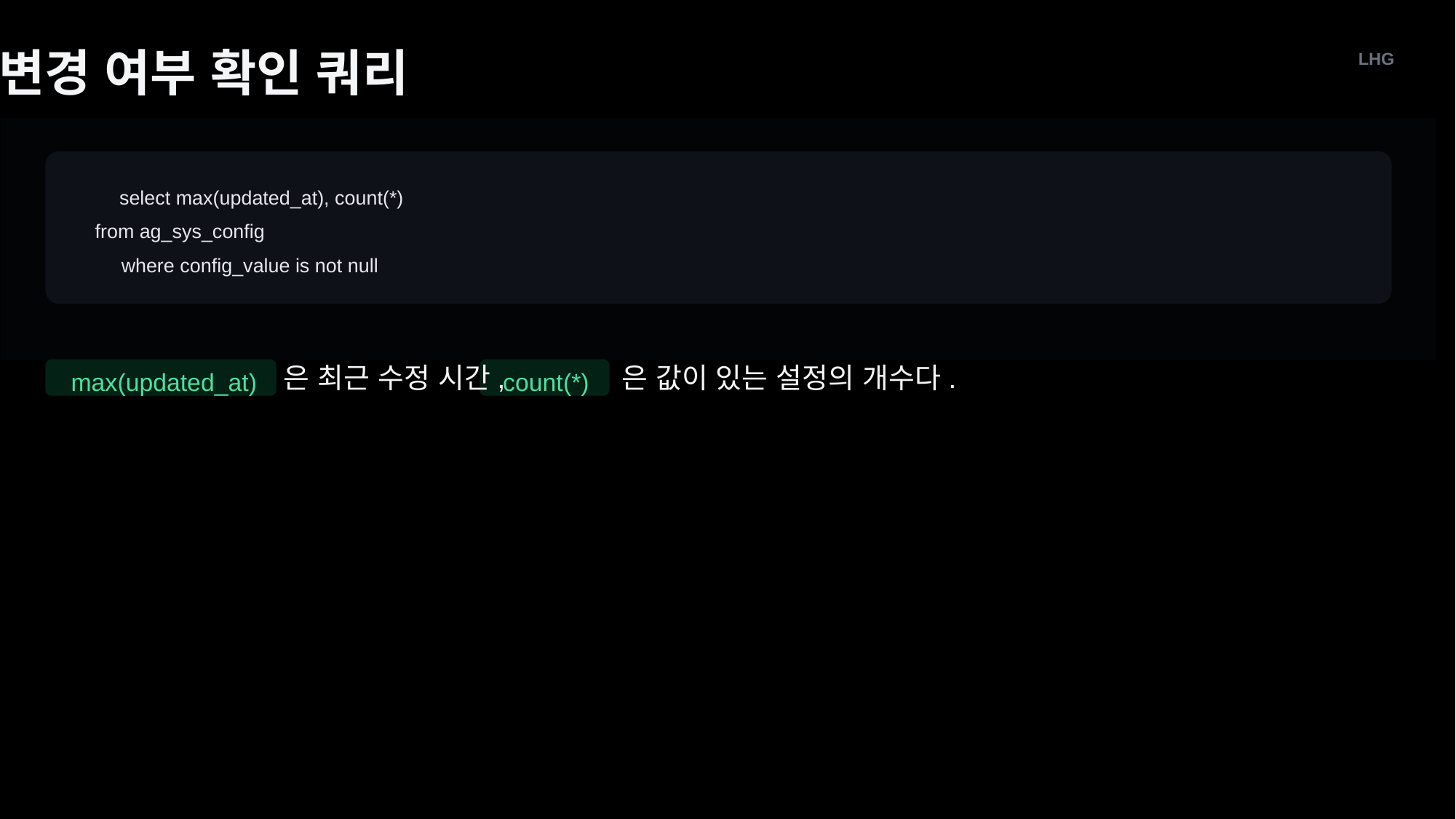

변경 여부 확인 쿼리
LHG

select max(updated_at), count(*)
from ag_sys_config
where config_value is not null

은 최근 수정 시간,
은 값이 있는 설정의 개수다.
max(updated_at)
count(*)